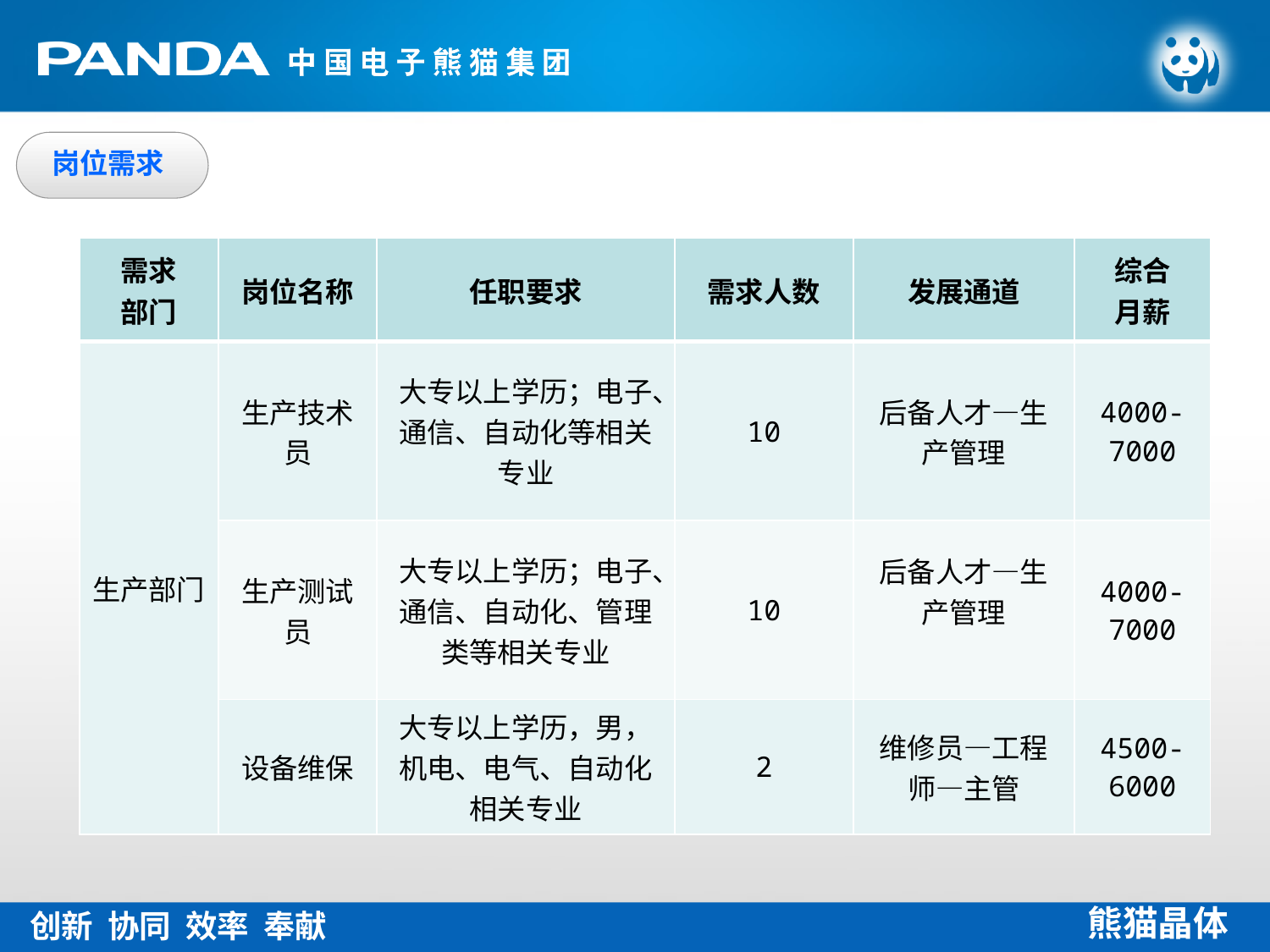

岗位需求
| 需求 部门 | 岗位名称 | 任职要求 | 需求人数 | 发展通道 | 综合 月薪 |
| --- | --- | --- | --- | --- | --- |
| 生产部门 | 生产技术员 | 大专以上学历；电子、通信、自动化等相关专业 | 10 | 后备人才—生产管理 | 4000-7000 |
|  | 生产测试员 | 大专以上学历；电子、通信、自动化、管理类等相关专业 | 10 | 后备人才—生产管理 | 4000-7000 |
|  | 设备维保 | 大专以上学历，男，机电、电气、自动化相关专业 | 2 | 维修员—工程师—主管 | 4500-6000 |
储备岗位